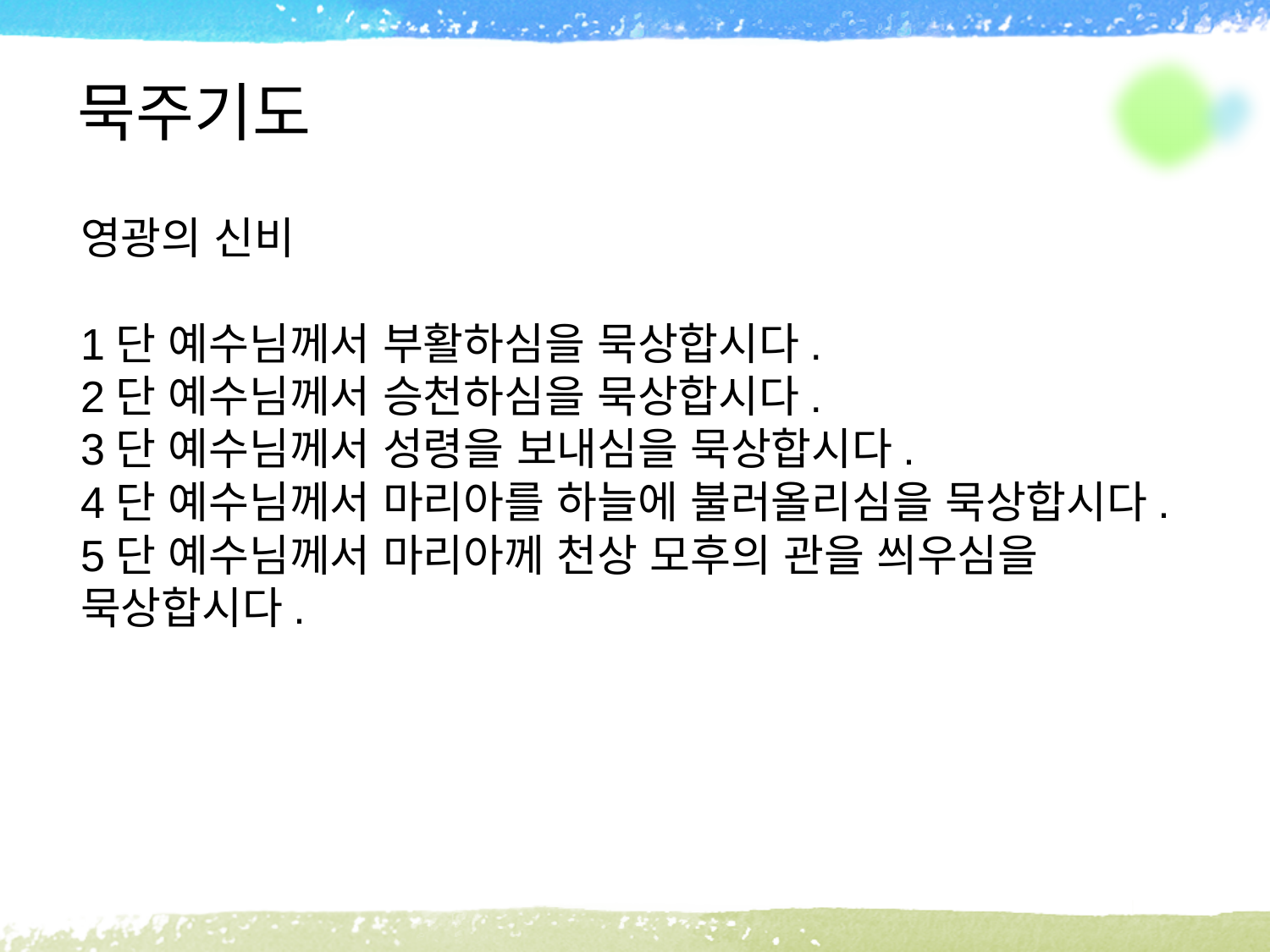

묵주기도
영광의 신비

1단 예수님께서 부활하심을 묵상합시다.
2단 예수님께서 승천하심을 묵상합시다.
3단 예수님께서 성령을 보내심을 묵상합시다.
4단 예수님께서 마리아를 하늘에 불러올리심을 묵상합시다.
5단 예수님께서 마리아께 천상 모후의 관을 씌우심을 묵상합시다.